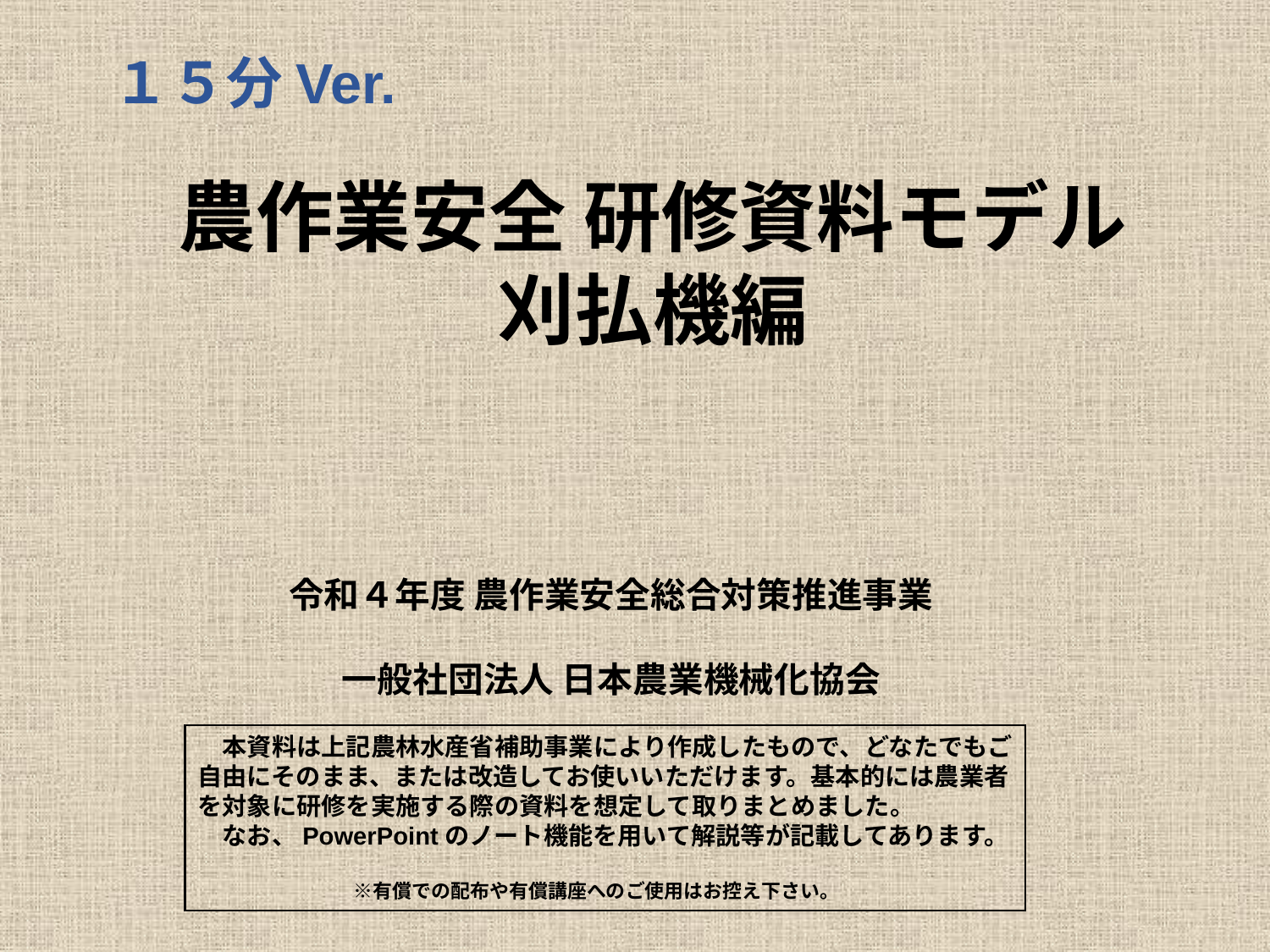

１５分Ver.
農作業安全 研修資料モデル
刈払機編
令和４年度 農作業安全総合対策推進事業

一般社団法人 日本農業機械化協会
　本資料は上記農林水産省補助事業により作成したもので、どなたでもご自由にそのまま、または改造してお使いいただけます。基本的には農業者を対象に研修を実施する際の資料を想定して取りまとめました。
　なお、PowerPointのノート機能を用いて解説等が記載してあります。

　　　　　　　　※有償での配布や有償講座へのご使用はお控え下さい。

1